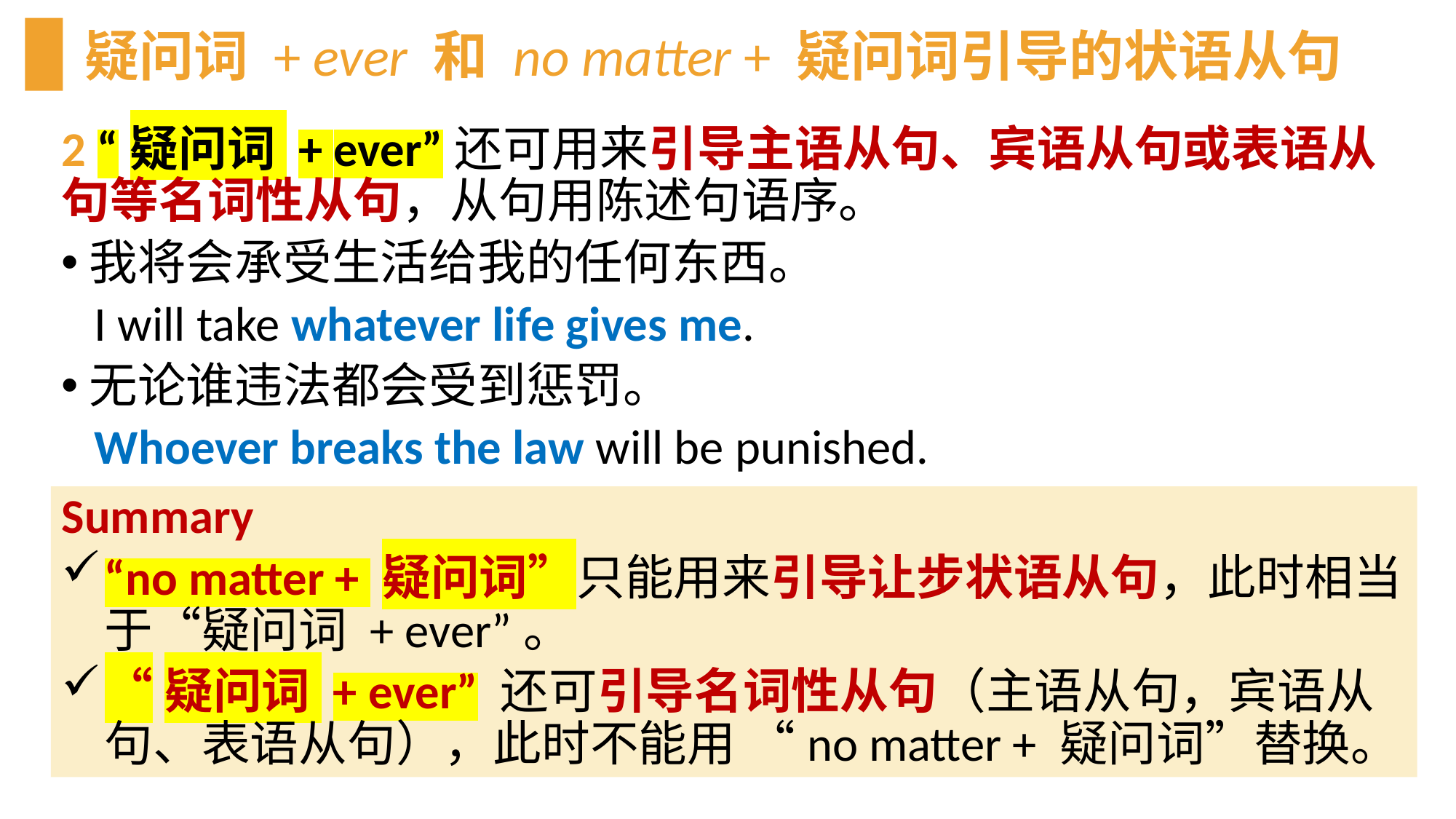

# 疑问词 + ever 和 no matter + 疑问词引导的状语从句
2 “疑问词 + ever”还可用来引导主语从句、宾语从句或表语从句等名词性从句，从句用陈述句语序。
我将会承受生活给我的任何东西。
   I will take whatever life gives me.
无论谁违法都会受到惩罚。
   Whoever breaks the law will be punished.
Summary
“no matter + 疑问词”只能用来引导让步状语从句，此时相当于“疑问词 + ever”。
“疑问词 + ever” 还可引导名词性从句（主语从句，宾语从句、表语从句），此时不能用 “no matter + 疑问词”替换。